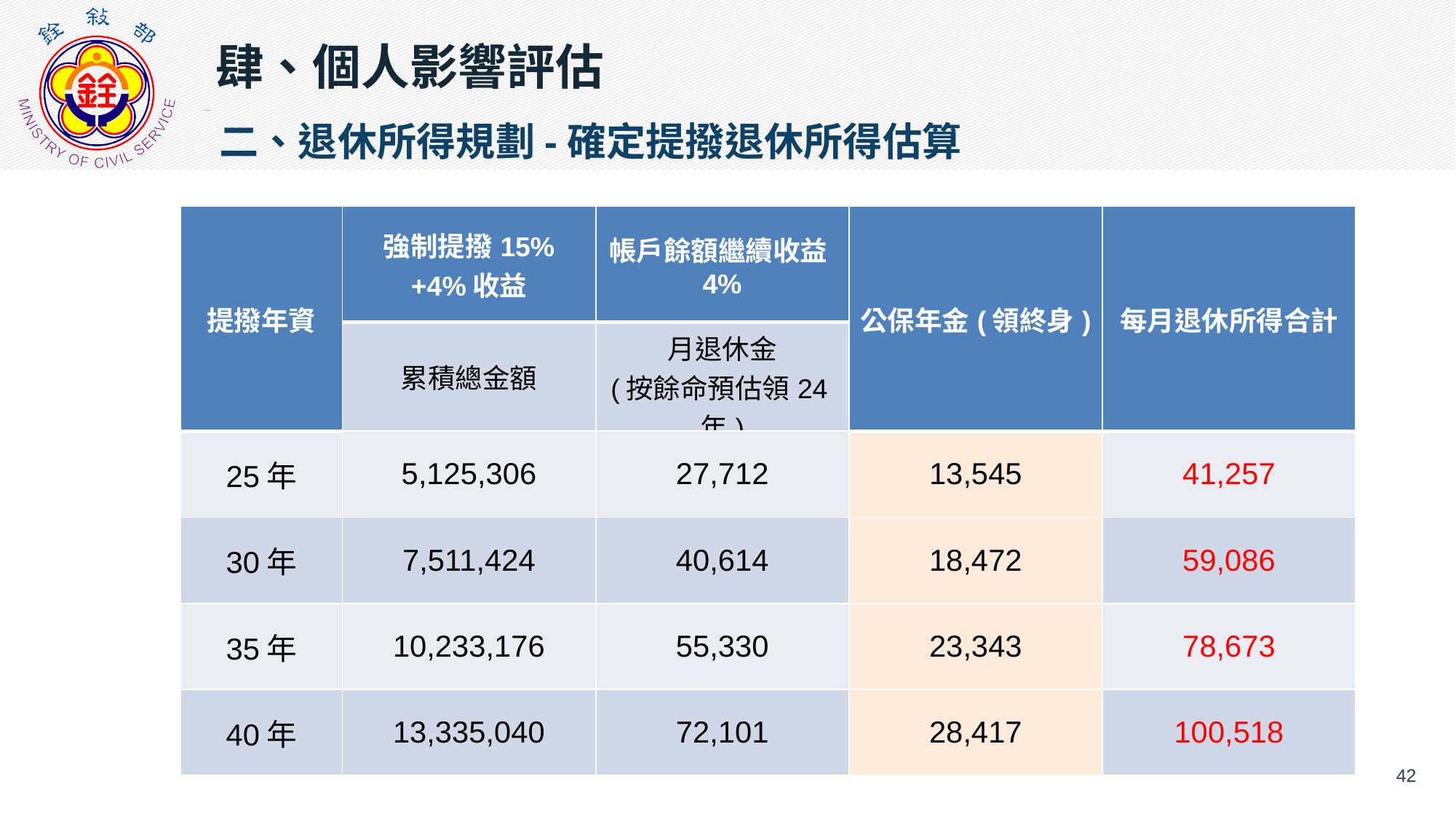

肆、個人影響評估
二、退休所得規劃-確定提撥退休所得估算
| 提撥年資 | 強制提撥15% +4%收益 | 帳戶餘額繼續收益4% | 公保年金(領終身) | 每月退休所得合計 |
| --- | --- | --- | --- | --- |
|  | 累積總金額 | 月退休金 (按餘命預估領24年) |  |  |
| 25年 | 5,125,306 | 27,712 | 13,545 | 41,257 |
| 30年 | 7,511,424 | 40,614 | 18,472 | 59,086 |
| 35年 | 10,233,176 | 55,330 | 23,343 | 78,673 |
| 40年 | 13,335,040 | 72,101 | 28,417 | 100,518 |